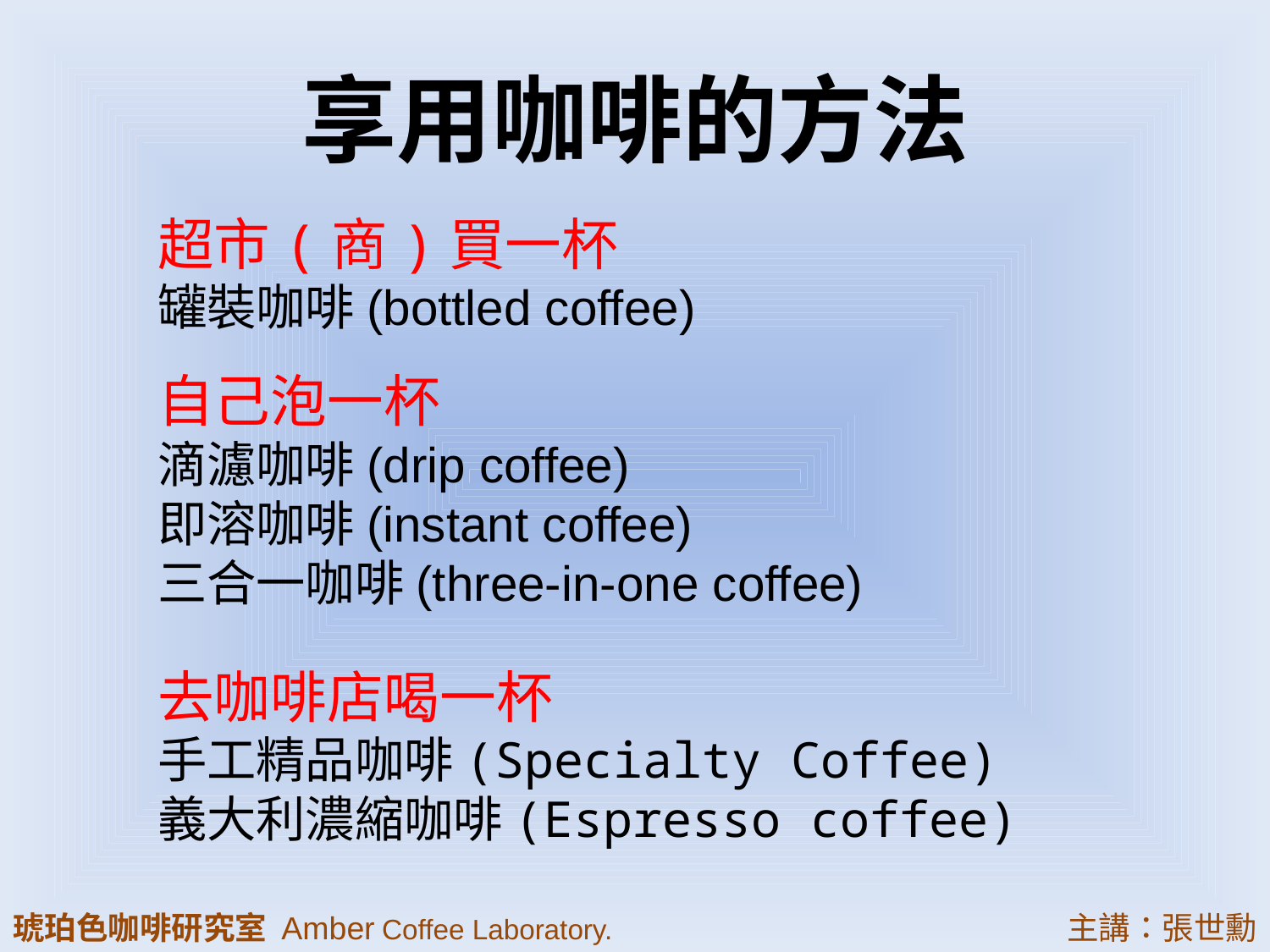

# 享用咖啡的方法
超市(商)買一杯
罐裝咖啡(bottled coffee)

自己泡一杯
滴濾咖啡(drip coffee)
即溶咖啡(instant coffee)
三合一咖啡(three-in-one coffee)

去咖啡店喝一杯
手工精品咖啡(Specialty Coffee)
義大利濃縮咖啡(Espresso coffee)

琥珀色咖啡研究室 Amber Coffee Laboratory.
主講：張世勳